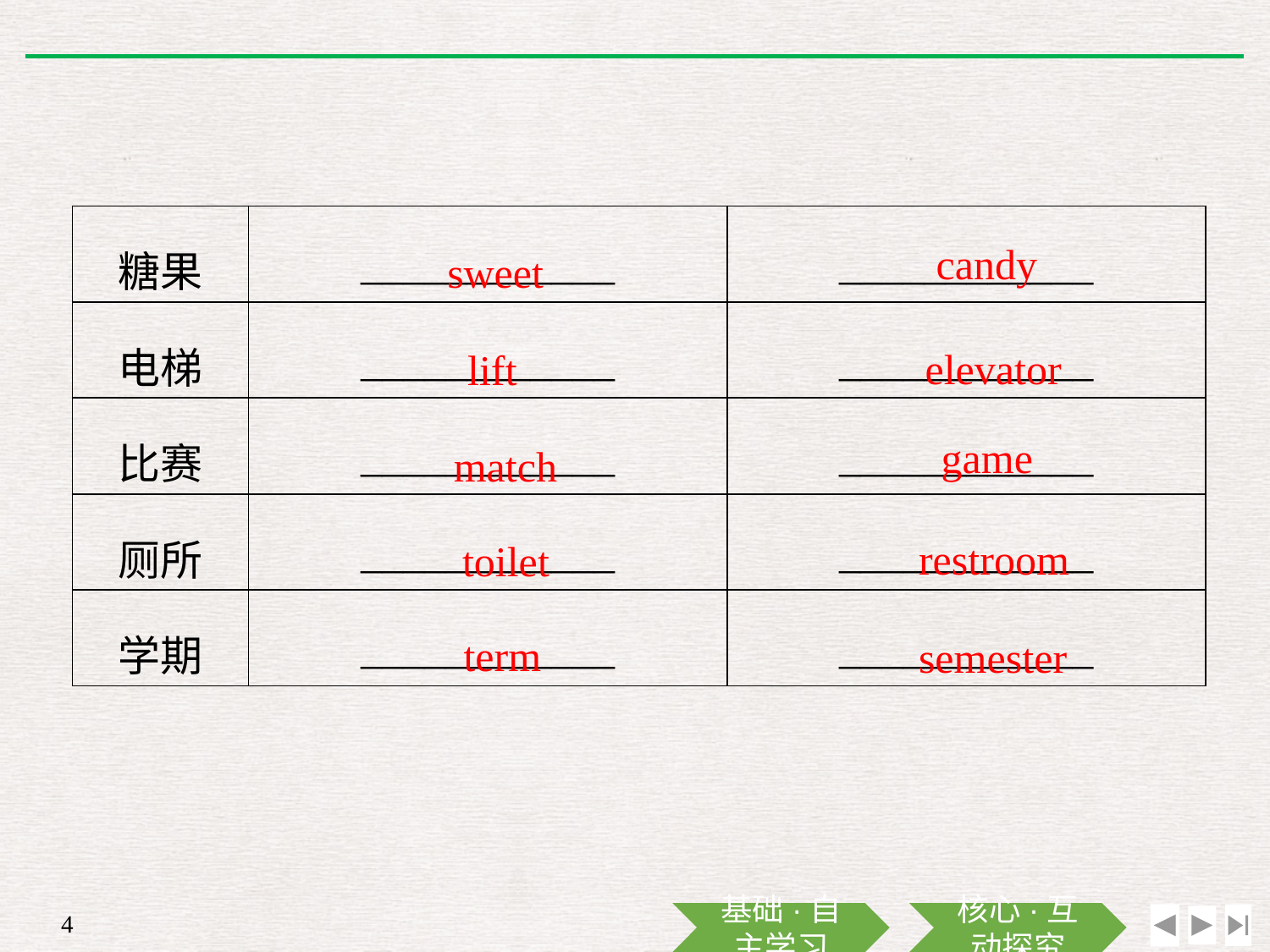

candy
| 糖果 | \_\_\_\_\_\_\_\_\_\_\_\_ | \_\_\_\_\_\_\_\_\_\_\_\_ |
| --- | --- | --- |
| 电梯 | \_\_\_\_\_\_\_\_\_\_\_\_ | \_\_\_\_\_\_\_\_\_\_\_\_ |
| 比赛 | \_\_\_\_\_\_\_\_\_\_\_\_ | \_\_\_\_\_\_\_\_\_\_\_\_ |
| 厕所 | \_\_\_\_\_\_\_\_\_\_\_\_ | \_\_\_\_\_\_\_\_\_\_\_\_ |
| 学期 | \_\_\_\_\_\_\_\_\_\_\_\_ | \_\_\_\_\_\_\_\_\_\_\_\_ |
sweet
elevator
lift
game
match
restroom
toilet
term
semester